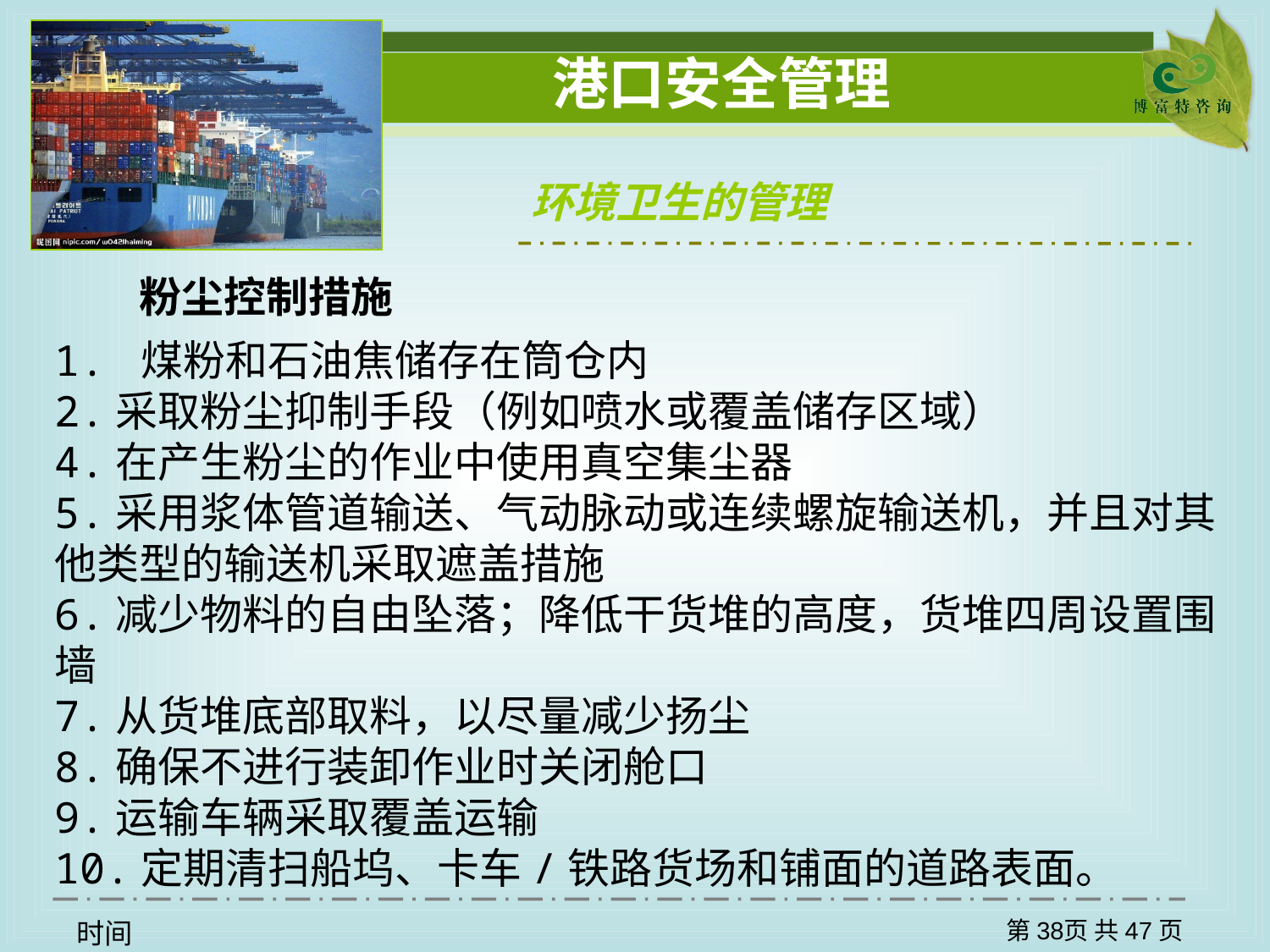

环境卫生的管理
粉尘控制措施
1. 煤粉和石油焦储存在筒仓内
2.采取粉尘抑制手段（例如喷水或覆盖储存区域）
4.在产生粉尘的作业中使用真空集尘器
5.采用浆体管道输送、气动脉动或连续螺旋输送机，并且对其他类型的输送机采取遮盖措施
6.减少物料的自由坠落；降低干货堆的高度，货堆四周设置围墙
7.从货堆底部取料，以尽量减少扬尘
8.确保不进行装卸作业时关闭舱口
9.运输车辆采取覆盖运输
10.定期清扫船坞、卡车/铁路货场和铺面的道路表面。

第38页 共47页
时间